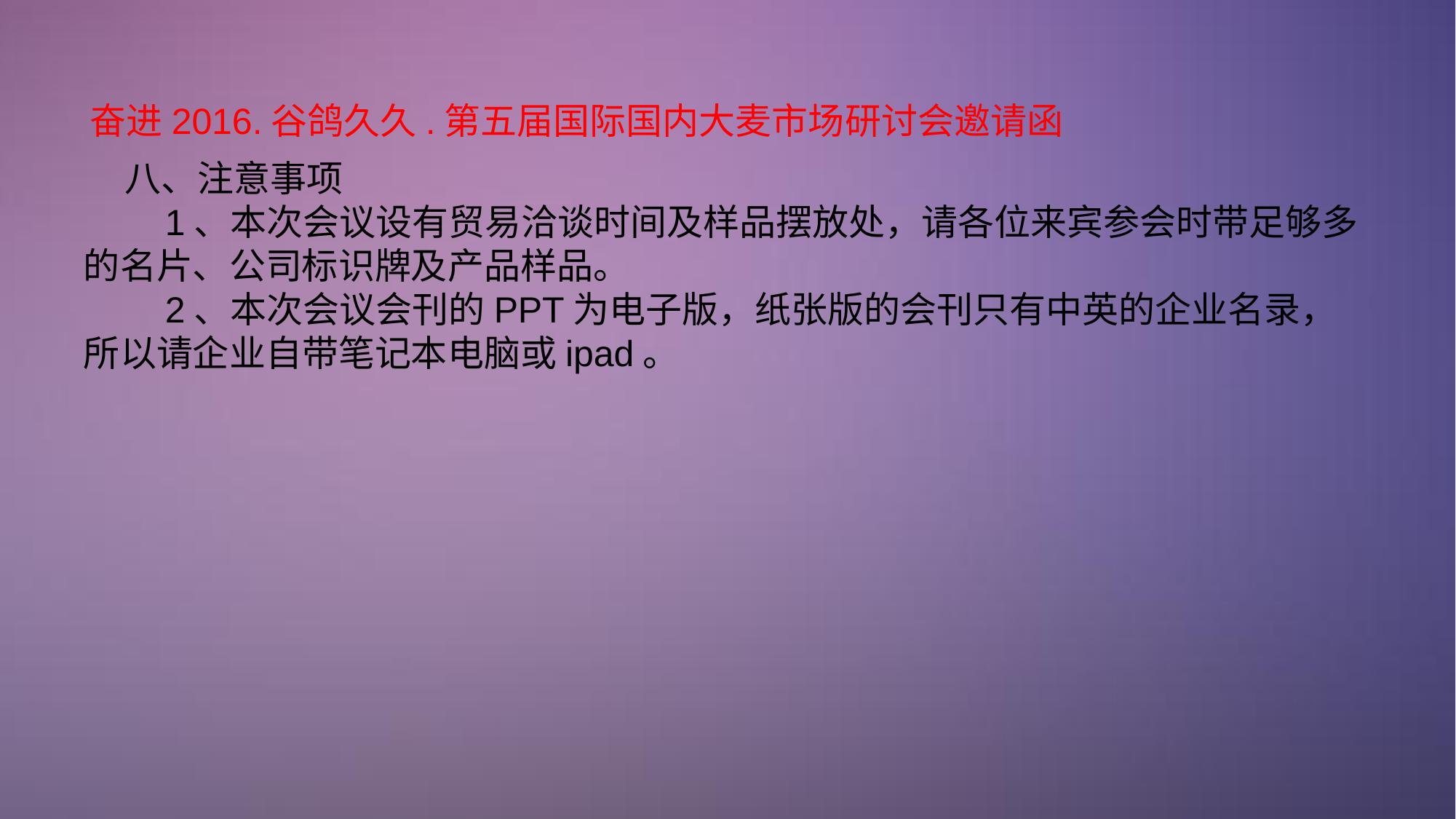

# 奋进2016.谷鸽久久.第五届国际国内大麦市场研讨会邀请函
    八、注意事项
　　1、本次会议设有贸易洽谈时间及样品摆放处，请各位来宾参会时带足够多的名片、公司标识牌及产品样品。
　　2、本次会议会刊的PPT为电子版，纸张版的会刊只有中英的企业名录，所以请企业自带笔记本电脑或ipad。